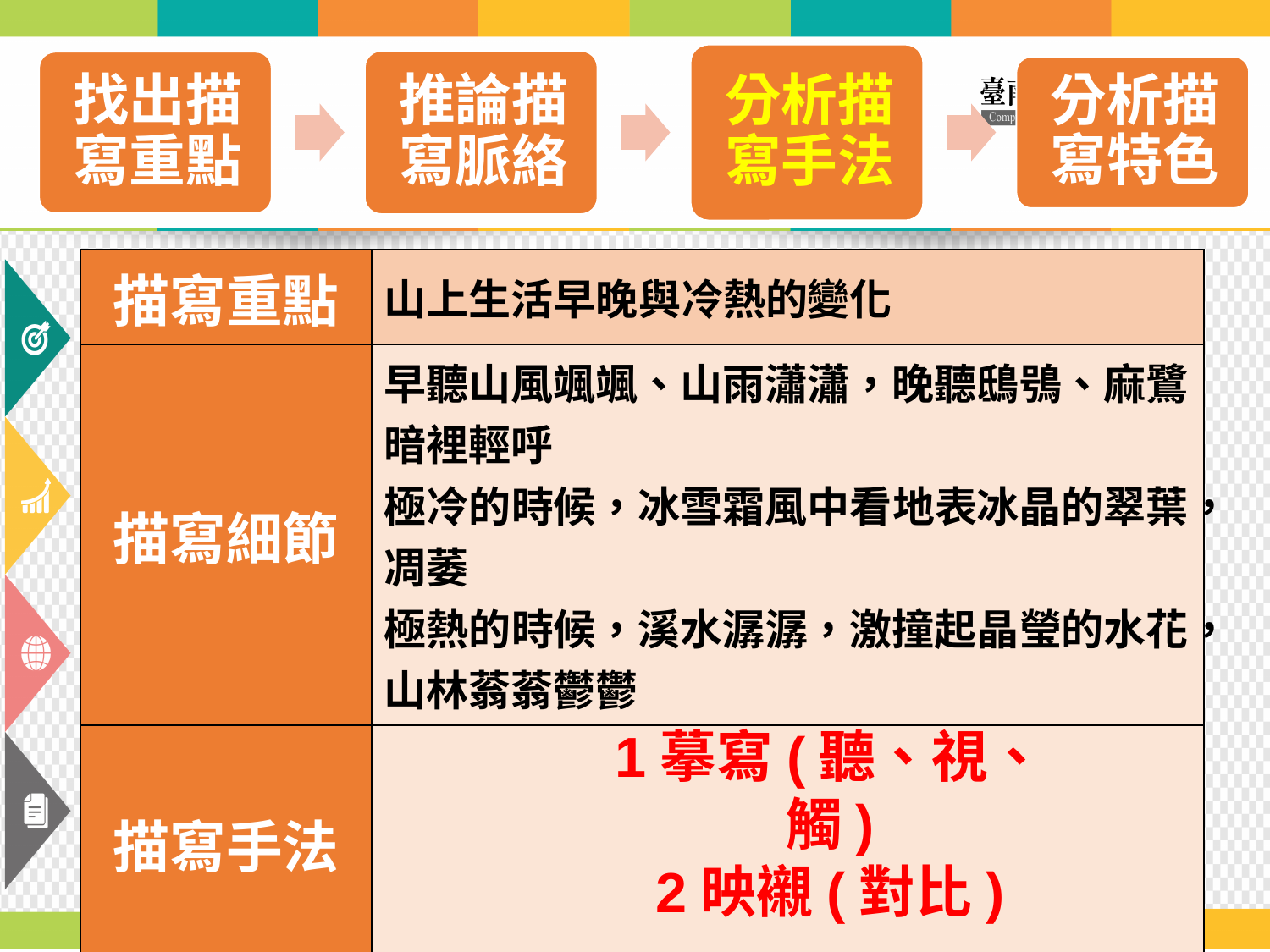

找出描寫重點

推論描寫脈絡

分析描寫手法

分析描寫特色
| 描寫重點 | 山上生活早晚與冷熱的變化 |
| --- | --- |
| 描寫細節 | 早聽山風颯颯、山雨瀟瀟，晚聽鴟鴞、麻鷺暗裡輕呼 極冷的時候，冰雪霜風中看地表冰晶的翠葉，凋萎 極熱的時候，溪水潺潺，激撞起晶瑩的水花，山林蓊蓊鬱鬱 |
| 描寫手法 |  |
1摹寫(聽、視、觸)
2映襯(對比)